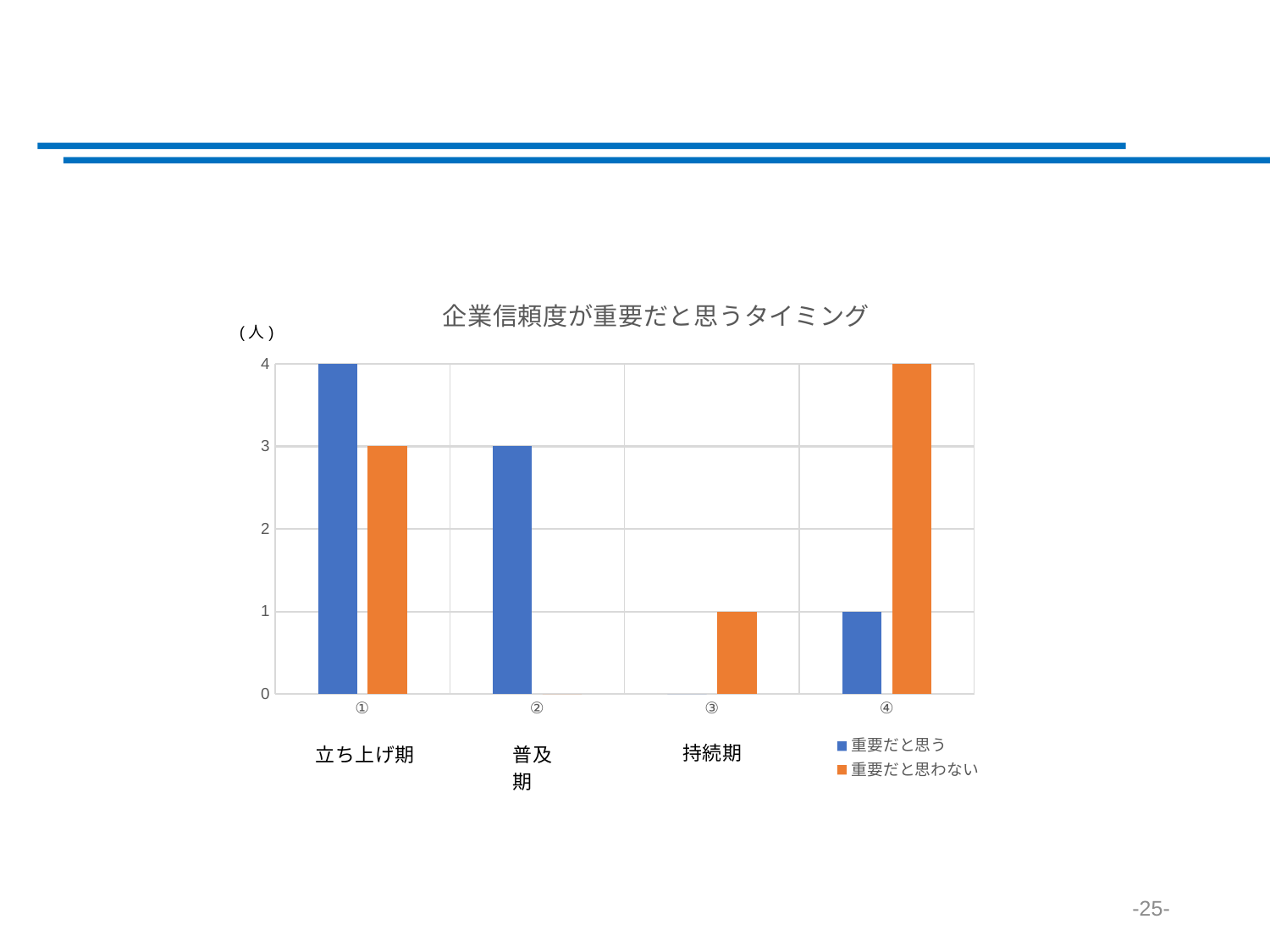

#

### Chart: 企業信頼度が重要だと思うタイミング

| Category | 重要だと思う | 重要だと思わない |
|---|---|---|
| ① | 4.0 | 3.0 |
| ② | 3.0 | 0.0 |
| ③ | 0.0 | 1.0 |
| ④ | 1.0 | 4.0 |
-25-